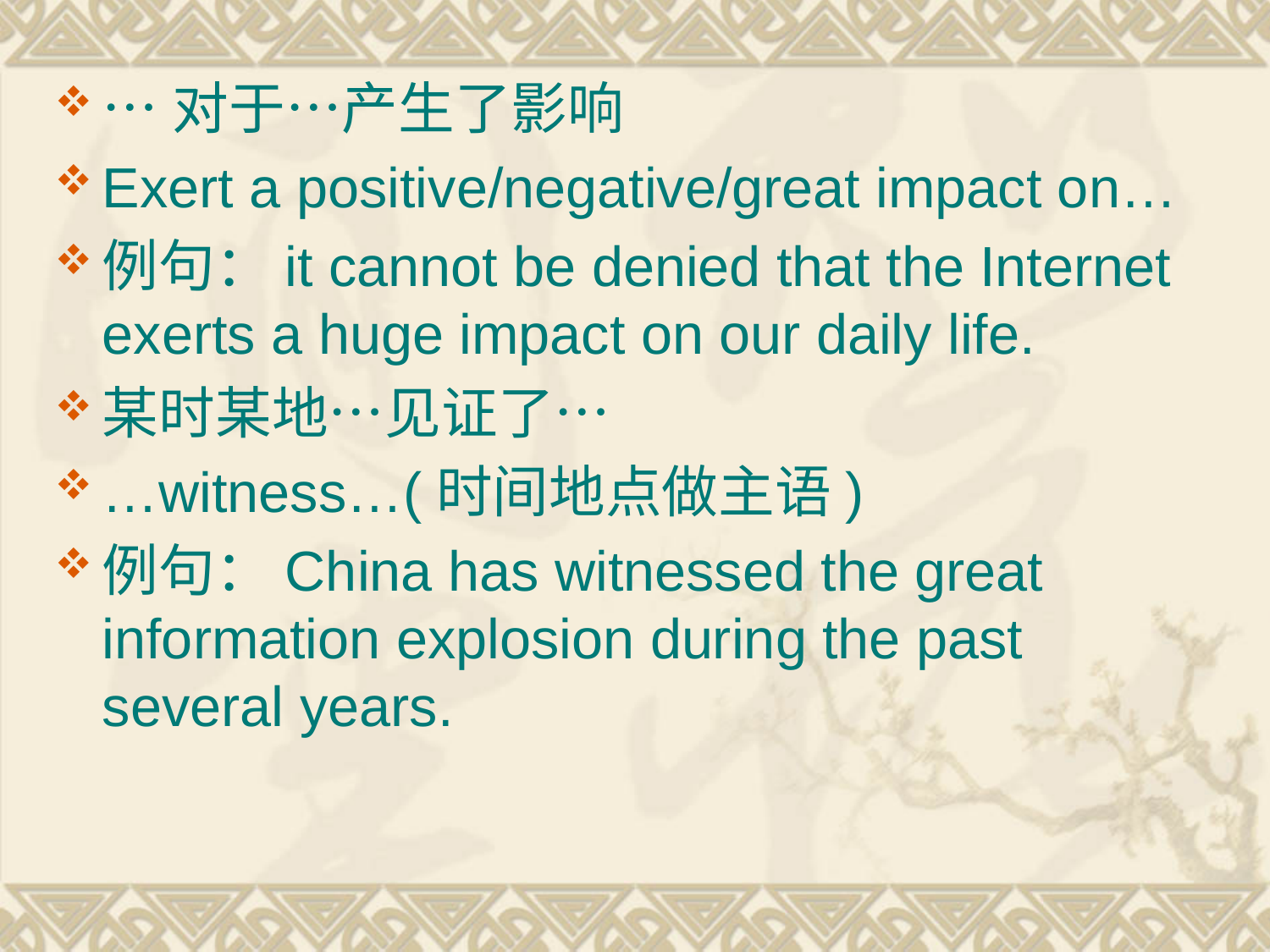

…对于…产生了影响
Exert a positive/negative/great impact on…
例句：it cannot be denied that the Internet exerts a huge impact on our daily life.
某时某地…见证了…
…witness…(时间地点做主语)
例句：China has witnessed the great information explosion during the past several years.